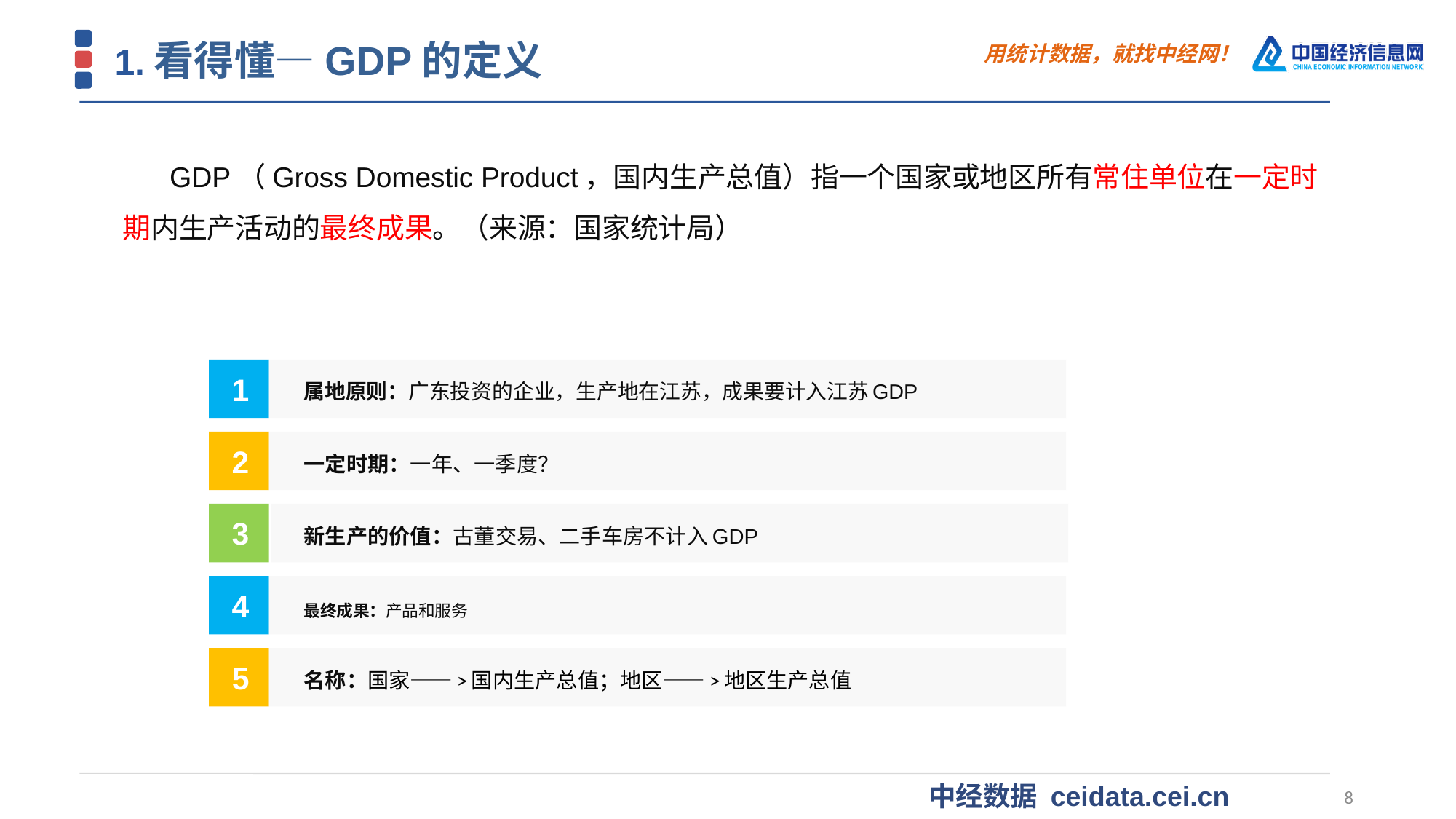

1.看得懂—GDP的定义
      GDP（Gross Domestic Product，国内生产总值）指一个国家或地区所有常住单位在一定时期内生产活动的最终成果。（来源：国家统计局）

1
属地原则：广东投资的企业，生产地在江苏，成果要计入江苏GDP

2
一定时期：一年、一季度？

3
新生产的价值：古董交易、二手车房不计入GDP

4
最终成果：产品和服务

5
名称：国家——>国内生产总值；地区——>地区生产总值
8